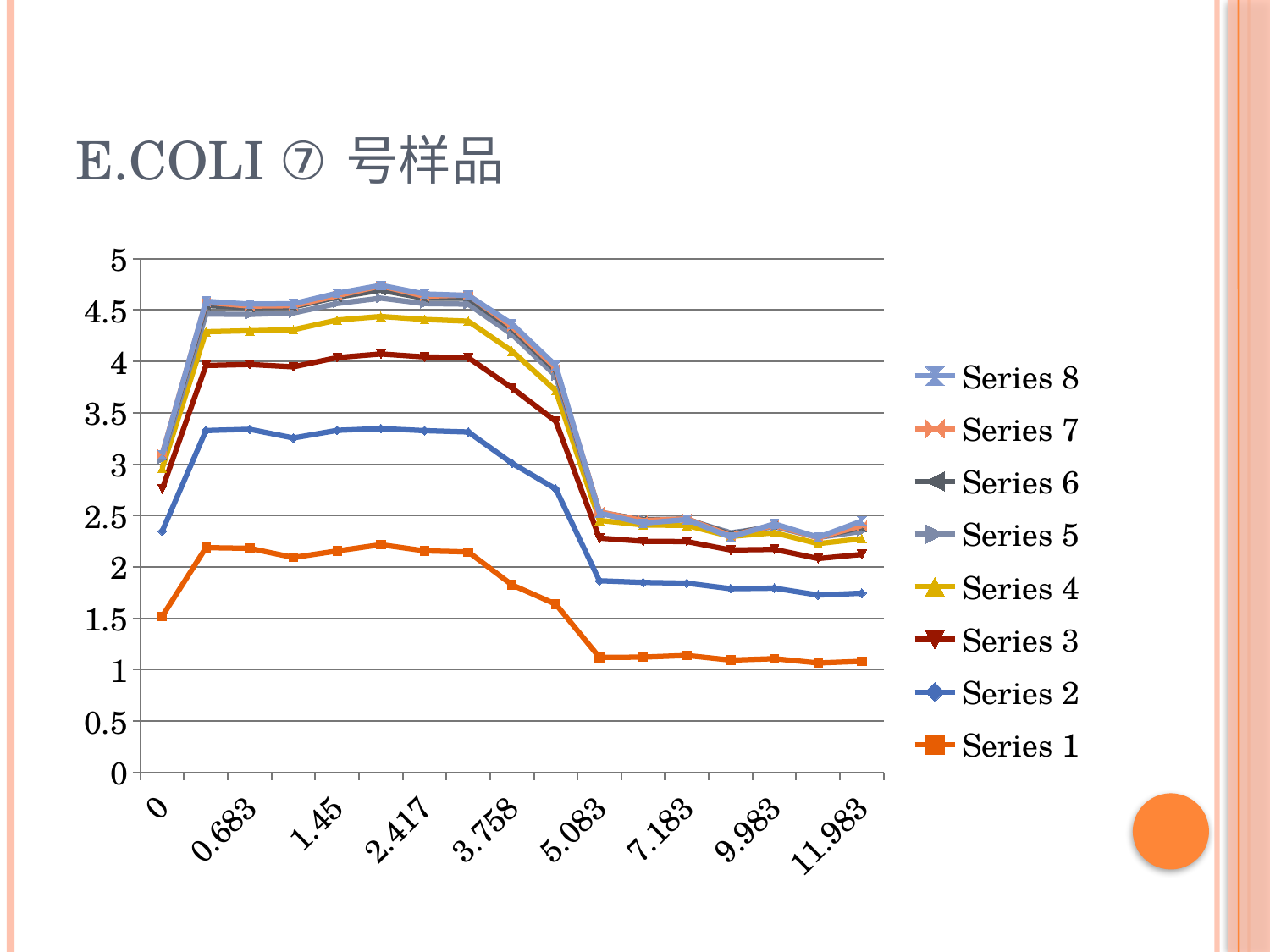

# E.coli ⑦号样品

### Chart

| Category | Series 1 | Series 2 | Series 3 | Series 4 | Series 5 | Series 6 | Series 7 | Series 8 |
|---|---|---|---|---|---|---|---|---|
| 0 | 1.52 | 0.8300000000000003 | 0.40900000000000014 | 0.20400000000000001 | 0.08900000000000007 | 0.03500000000000001 | 0.012 | -0.006000000000000003 |
| 0.38300000000000017 | 2.189 | 1.139 | 0.6330000000000003 | 0.32900000000000024 | 0.171 | 0.08400000000000005 | 0.031000000000000014 | 0.009000000000000003 |
| 0.68300000000000005 | 2.182 | 1.1579999999999993 | 0.6310000000000003 | 0.3280000000000002 | 0.15900000000000009 | 0.065 | 0.01600000000000001 | 0.01900000000000001 |
| 1.0329999999999993 | 2.093 | 1.163 | 0.692 | 0.3610000000000002 | 0.163 | 0.05900000000000002 | 0.012 | 0.01900000000000001 |
| 1.45 | 2.157 | 1.173 | 0.7080000000000003 | 0.3650000000000002 | 0.161 | 0.06100000000000001 | 0.014999999999999998 | 0.024 |
| 1.9500000000000006 | 2.218 | 1.129 | 0.7260000000000003 | 0.3650000000000002 | 0.17800000000000007 | 0.07800000000000001 | 0.04200000000000002 | 0.005000000000000003 |
| 2.4169999999999985 | 2.158 | 1.169 | 0.7170000000000003 | 0.3650000000000002 | 0.15400000000000008 | 0.051000000000000004 | 0.02100000000000001 | 0.022 |
| 3.05 | 2.147 | 1.167 | 0.7230000000000003 | 0.35500000000000015 | 0.165 | 0.058 | 0.031000000000000014 | -0.0030000000000000014 |
| 3.758 | 1.826 | 1.1839999999999993 | 0.7320000000000003 | 0.3590000000000002 | 0.162 | 0.052 | 0.023 | 0.027000000000000014 |
| 4.383 | 1.6379999999999992 | 1.122 | 0.6580000000000004 | 0.2980000000000002 | 0.14400000000000004 | 0.051000000000000004 | 0.025 | 0.024 |
| 5.0830000000000002 | 1.12 | 0.7460000000000003 | 0.41600000000000015 | 0.17200000000000001 | 0.07000000000000002 | 0.010000000000000005 | 0.0020000000000000013 | -0.012 |
| 5.9829999999999997 | 1.123 | 0.7270000000000003 | 0.401 | 0.15900000000000009 | 0.054 | -0.006000000000000003 | -0.006000000000000003 | -0.025 |
| 7.1829999999999972 | 1.139 | 0.7040000000000003 | 0.4050000000000001 | 0.15700000000000008 | 0.05700000000000002 | 0.005000000000000003 | 0.0020000000000000013 | -0.006000000000000003 |
| 8.4550000000000054 | 1.094 | 0.695 | 0.37700000000000017 | 0.132 | 0.03500000000000001 | -0.014999999999999998 | -0.012 | -0.014999999999999998 |
| 9.9830000000000005 | 1.108 | 0.686 | 0.37800000000000017 | 0.162 | 0.05900000000000002 | 0.012999999999999998 | 0.0010000000000000007 | 0.014 |
| 10.983000000000002 | 1.066 | 0.6610000000000004 | 0.35600000000000015 | 0.14500000000000007 | 0.060000000000000026 | 0.0020000000000000013 | -0.004000000000000003 | 0.0030000000000000014 |
| 11.983000000000002 | 1.082 | 0.6630000000000005 | 0.37800000000000017 | 0.15300000000000008 | 0.072 | 0.038 | 0.017 | 0.04500000000000001 |